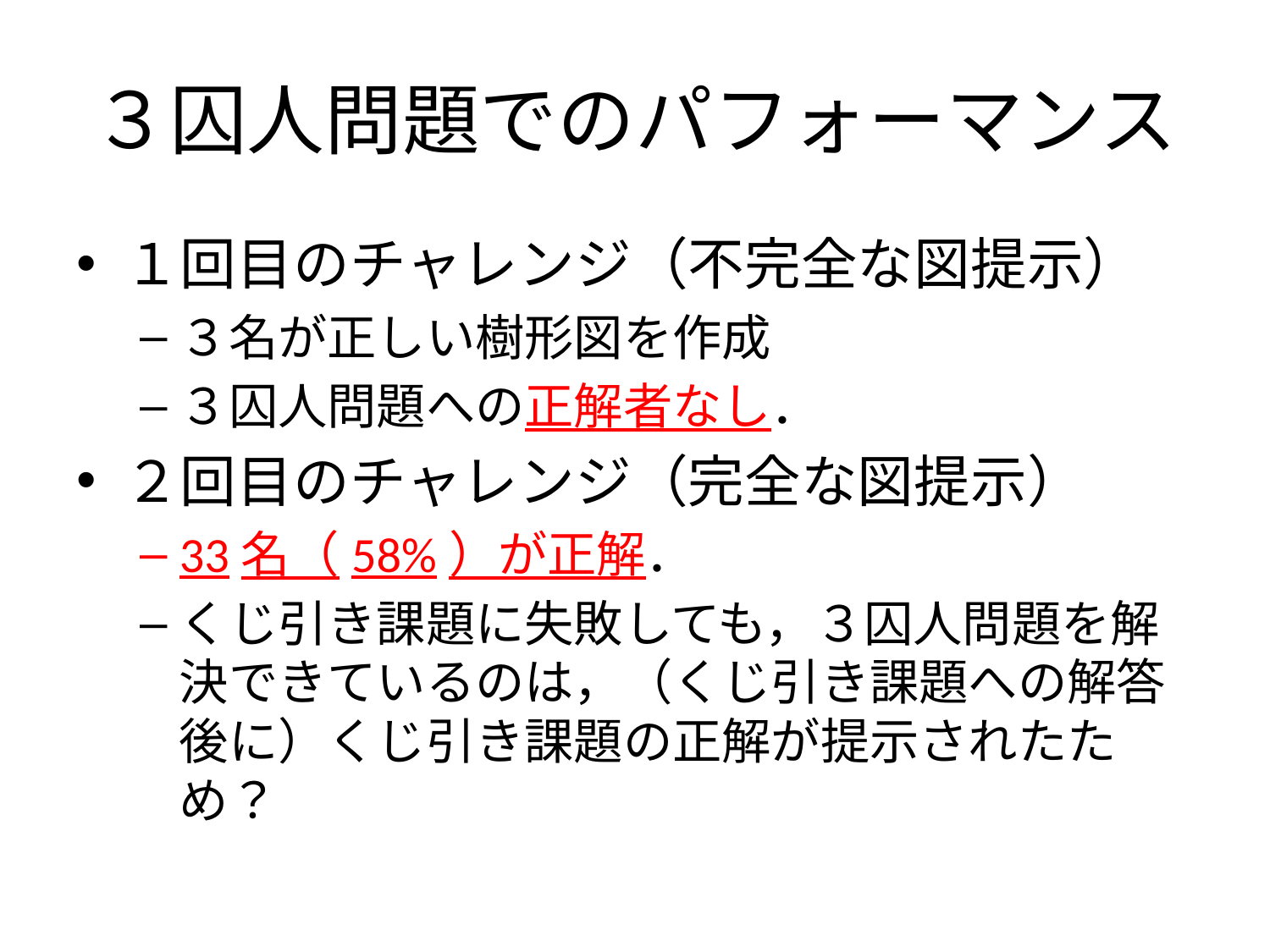

# ３囚人問題でのパフォーマンス
１回目のチャレンジ（不完全な図提示）
３名が正しい樹形図を作成
３囚人問題への正解者なし．
２回目のチャレンジ（完全な図提示）
33名（58%）が正解．
くじ引き課題に失敗しても，３囚人問題を解決できているのは，（くじ引き課題への解答後に）くじ引き課題の正解が提示されたため？